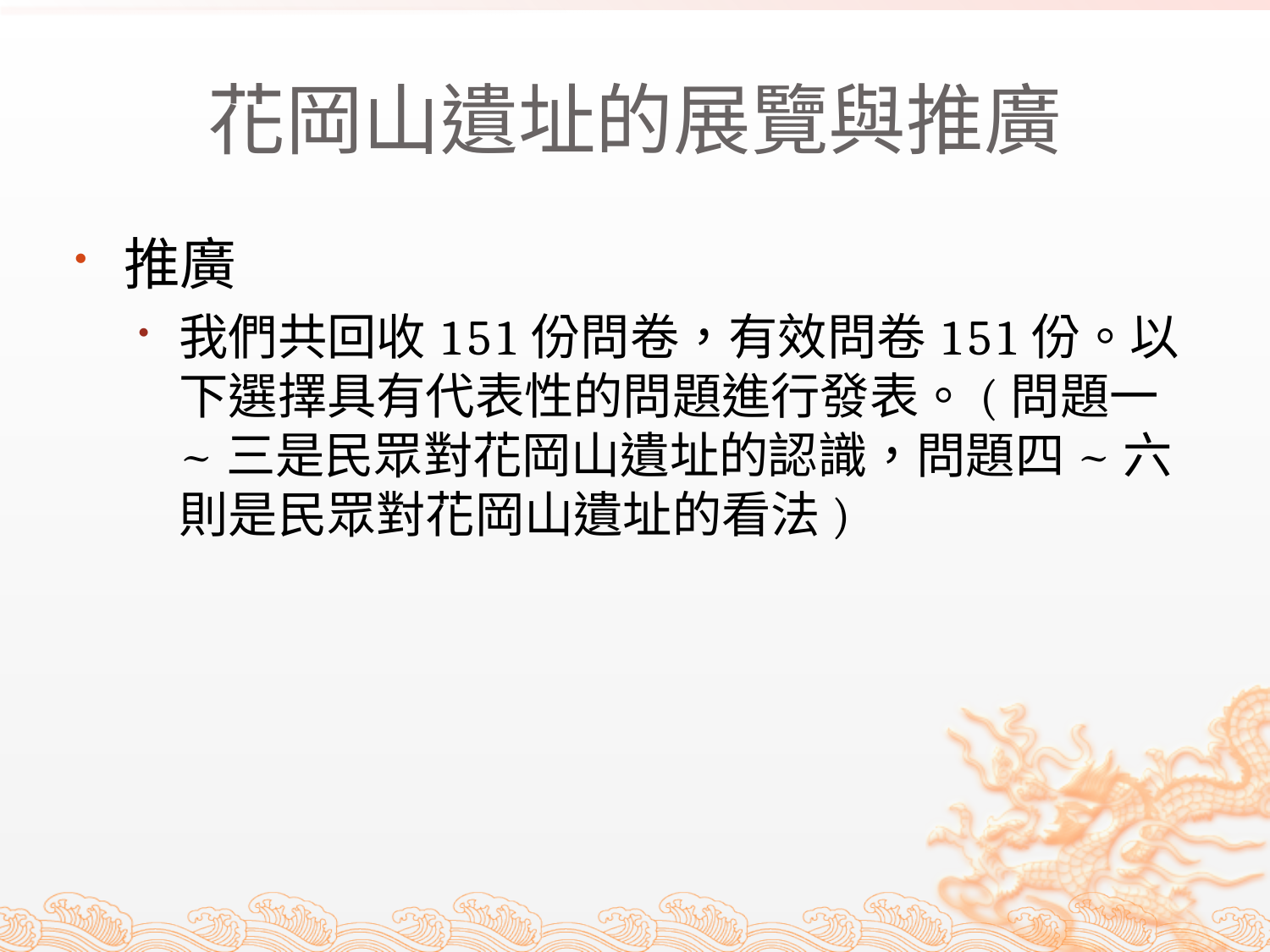

# 花岡山遺址的展覽與推廣
推廣
我們共回收151份問卷，有效問卷151份。以下選擇具有代表性的問題進行發表。(問題一~三是民眾對花岡山遺址的認識，問題四~六則是民眾對花岡山遺址的看法)